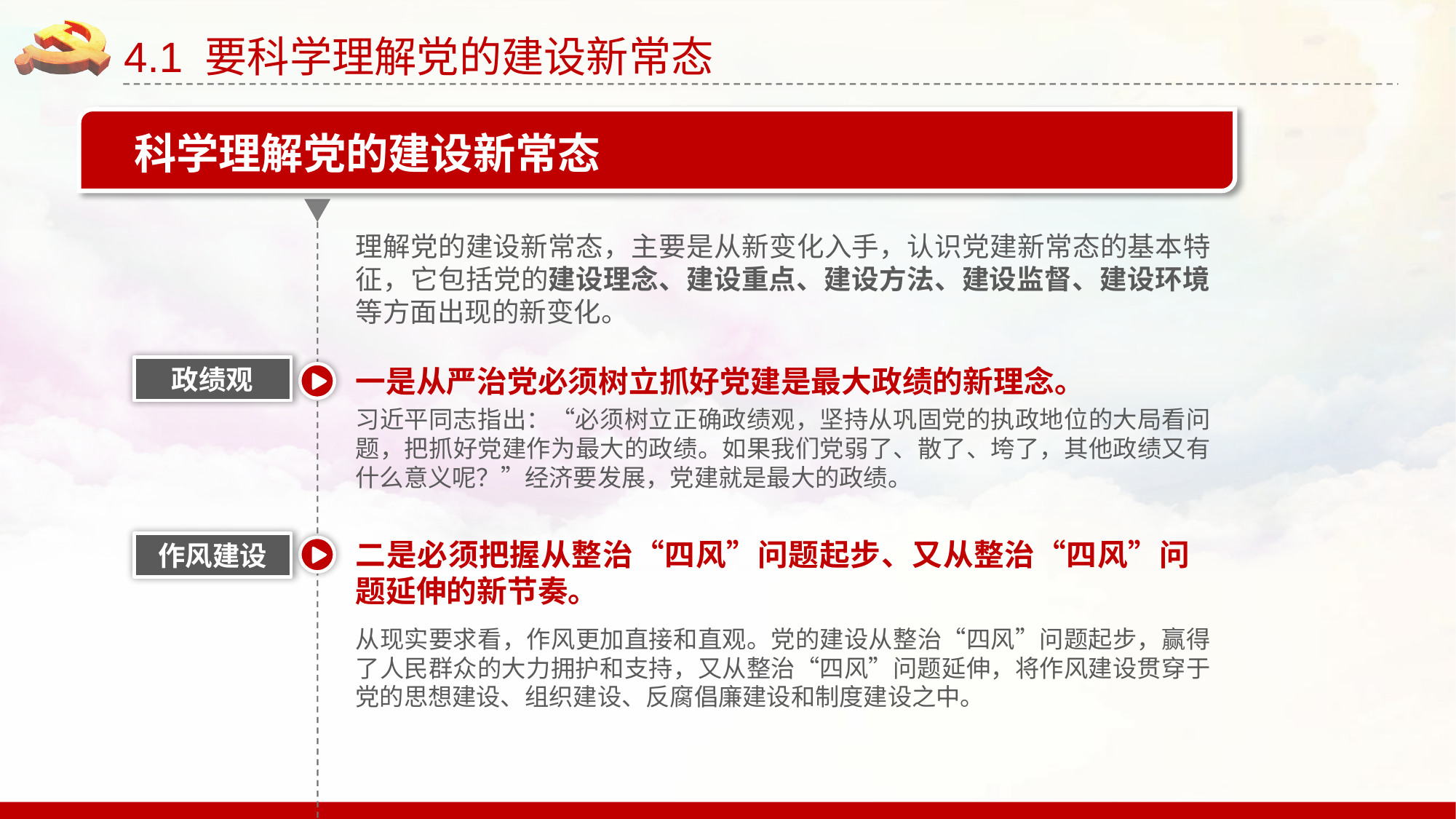

4.1 要科学理解党的建设新常态

科学理解党的建设新常态

理解党的建设新常态，主要是从新变化入手，认识党建新常态的基本特征，它包括党的建设理念、建设重点、建设方法、建设监督、建设环境等方面出现的新变化。
一是从严治党必须树立抓好党建是最大政绩的新理念。
习近平同志指出：“必须树立正确政绩观，坚持从巩固党的执政地位的大局看问题，把抓好党建作为最大的政绩。如果我们党弱了、散了、垮了，其他政绩又有什么意义呢？”经济要发展，党建就是最大的政绩。
政绩观

二是必须把握从整治“四风”问题起步、又从整治“四风”问题延伸的新节奏。
从现实要求看，作风更加直接和直观。党的建设从整治“四风”问题起步，赢得了人民群众的大力拥护和支持，又从整治“四风”问题延伸，将作风建设贯穿于党的思想建设、组织建设、反腐倡廉建设和制度建设之中。
作风建设